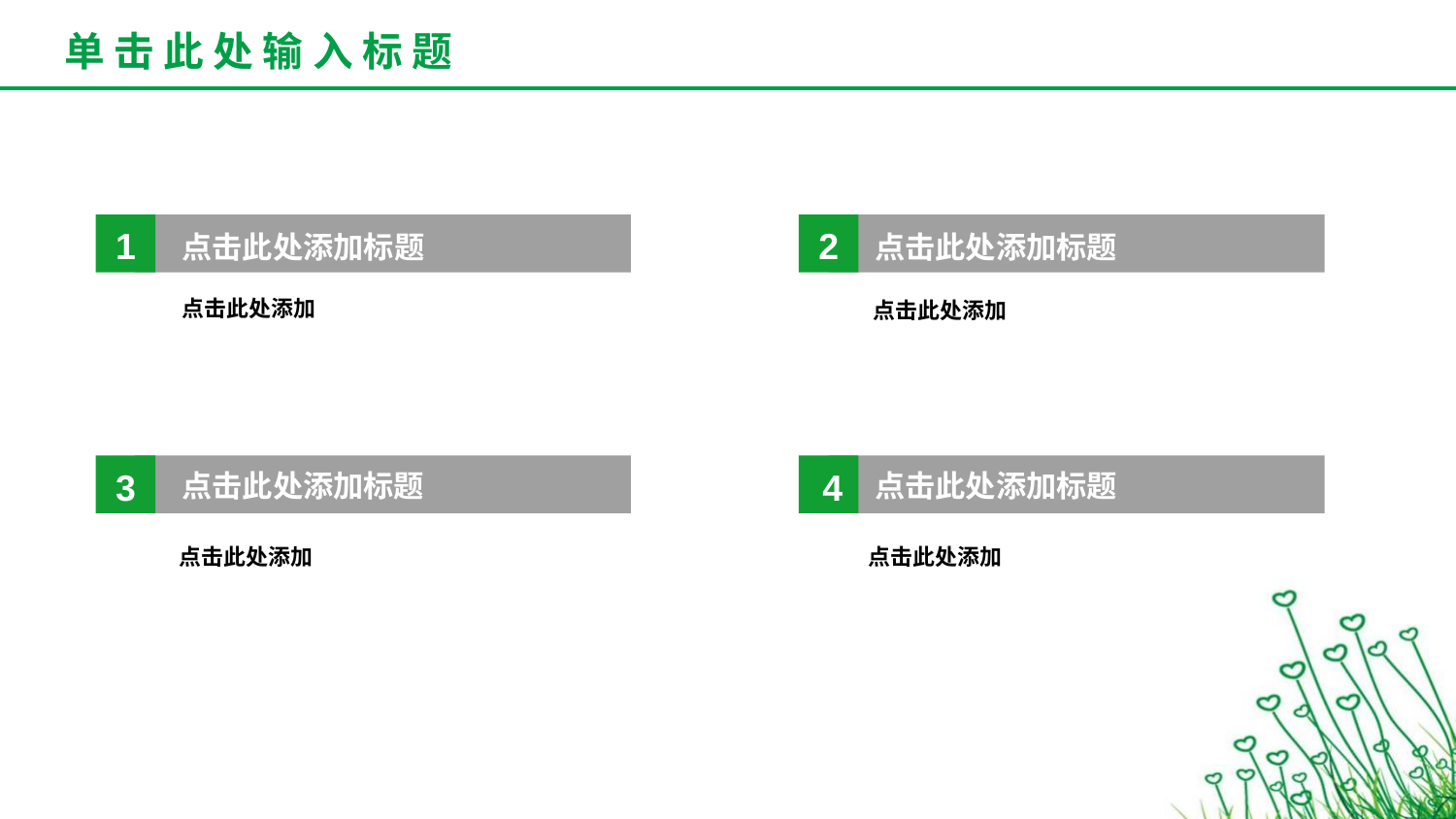

1
点击此处添加标题
点击此处添加

2
点击此处添加标题
点击此处添加

3
点击此处添加标题
点击此处添加

4
点击此处添加标题
点击此处添加